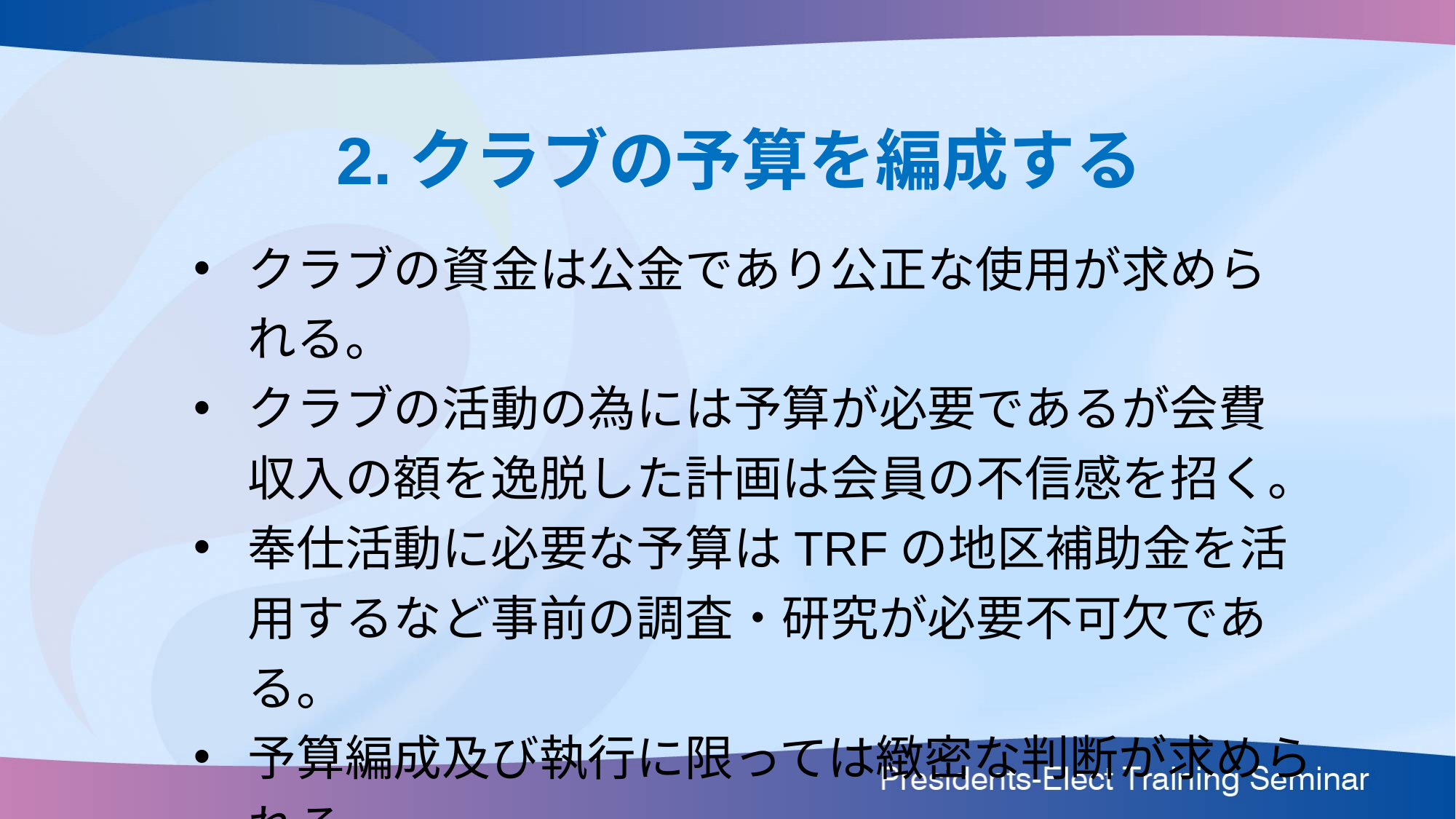

2.クラブの予算を編成する
クラブの資金は公金であり公正な使用が求められる。
クラブの活動の為には予算が必要であるが会費収入の額を逸脱した計画は会員の不信感を招く。
奉仕活動に必要な予算はTRFの地区補助金を活用するなど事前の調査・研究が必要不可欠である。
予算編成及び執行に限っては緻密な判断が求められる。